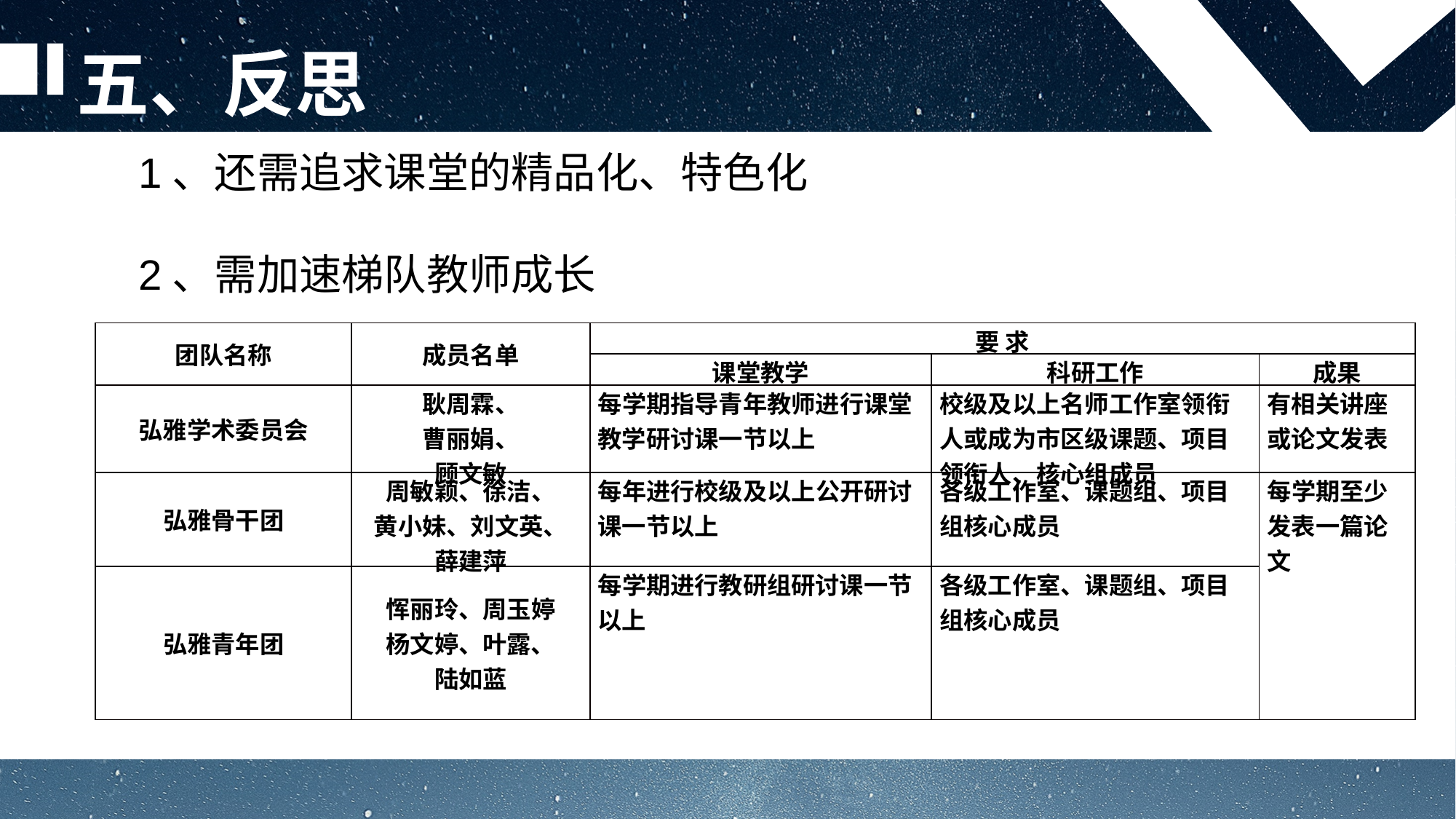

五、反思

1、追求课堂精品化、特色化

2、加速梯队教师成长
新教师的教学和日常管理还存在不少问题，需要更密切地关注新教师成长，严格要求，加速新教师的成长。
1、还需追求课堂的精品化、特色化 2、需加速梯队教师成长

| 团队名称 | 成员名单 | 要 求 |  |  |
| --- | --- | --- | --- | --- |
|  |  | 课堂教学 | 科研工作 | 成果 |
| 弘雅学术委员会 | 耿周霖、 曹丽娟、 顾文敏 | 每学期指导青年教师进行课堂教学研讨课一节以上 | 校级及以上名师工作室领衔人或成为市区级课题、项目领衔人、核心组成员 | 有相关讲座或论文发表 |
| 弘雅骨干团 | 周敏颖、徐洁、 黄小妹、刘文英、 薛建萍 | 每年进行校级及以上公开研讨课一节以上 | 各级工作室、课题组、项目组核心成员 | 每学期至少发表一篇论文 |
| 弘雅青年团 | 恽丽玲、周玉婷 杨文婷、叶露、 陆如蓝 | 每学期进行教研组研讨课一节以上 | 各级工作室、课题组、项目组核心成员 |  |